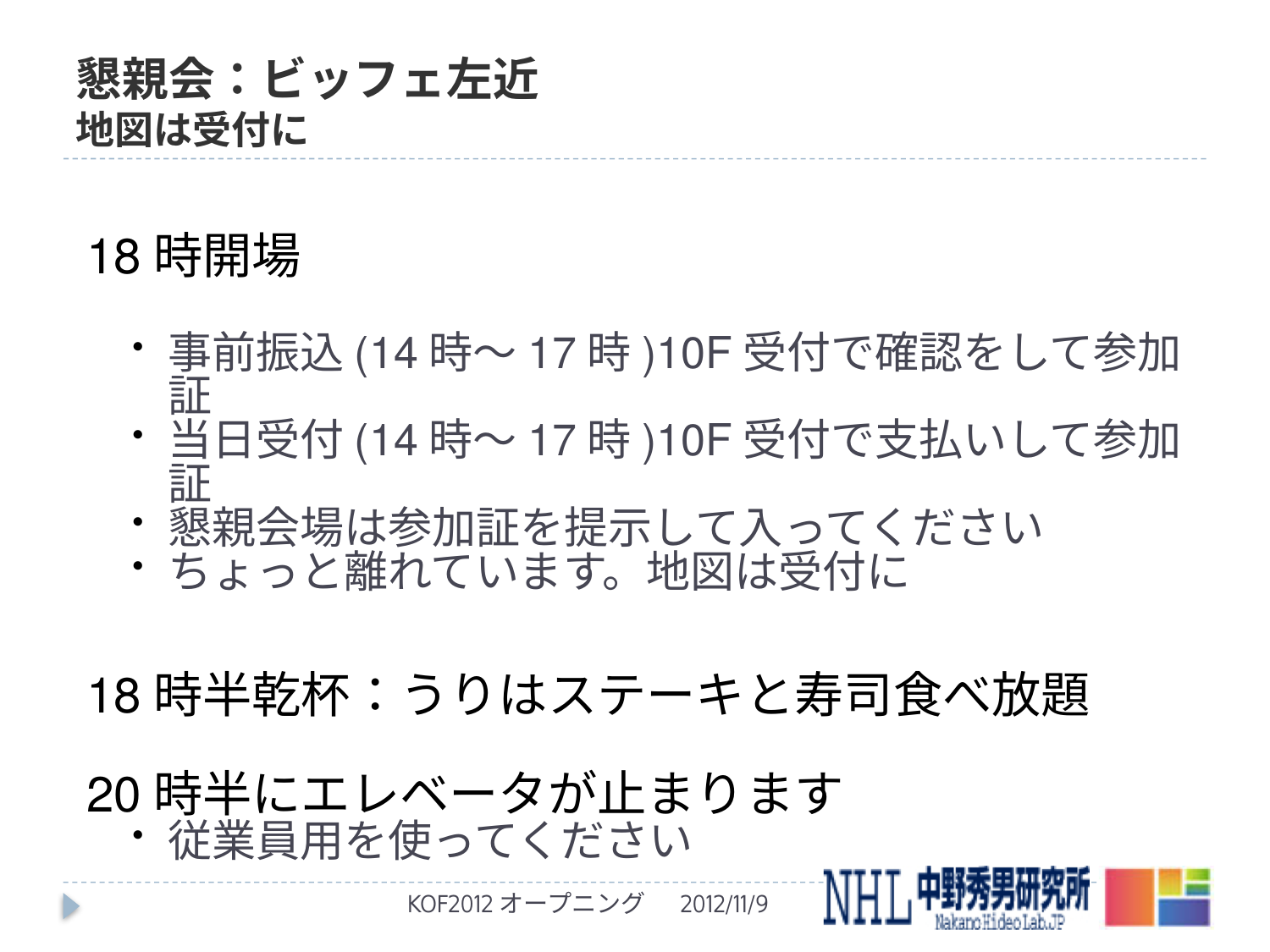

# 懇親会：ビッフェ左近 地図は受付に

18時開場

事前振込(14時〜17時)10F受付で確認をして参加証
当日受付(14時〜17時)10F受付で支払いして参加証
懇親会場は参加証を提示して入ってください
ちょっと離れています。地図は受付に

18時半乾杯：うりはステーキと寿司食べ放題

20時半にエレベータが止まります
従業員用を使ってください

KOF2012オープニング
2012/11/9